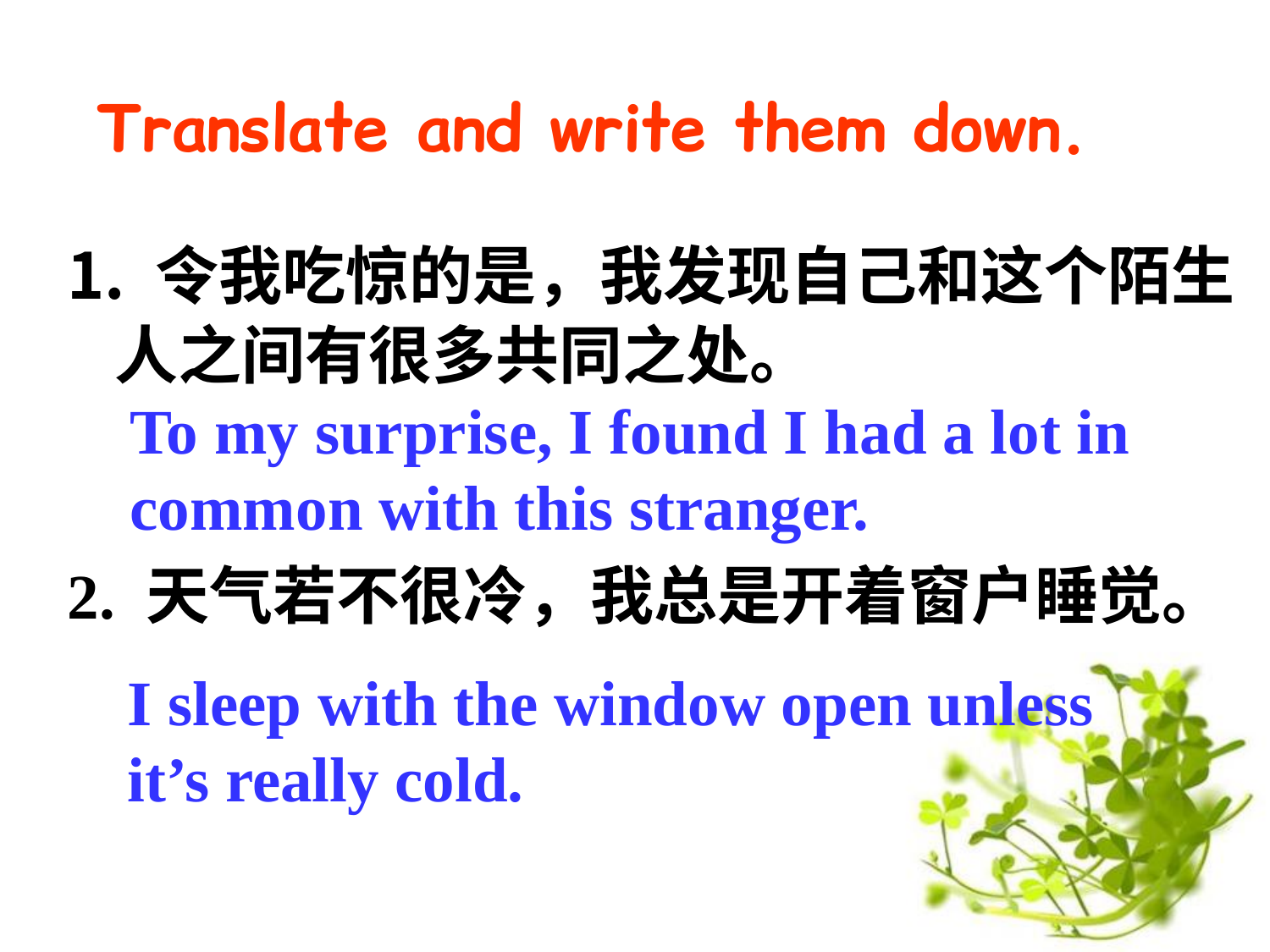

Translate and write them down.
 令我吃惊的是，我发现自己和这个陌生人之间有很多共同之处。

2. 天气若不很冷，我总是开着窗户睡觉。
To my surprise, I found I had a lot in
common with this stranger.
I sleep with the window open unless
it’s really cold.